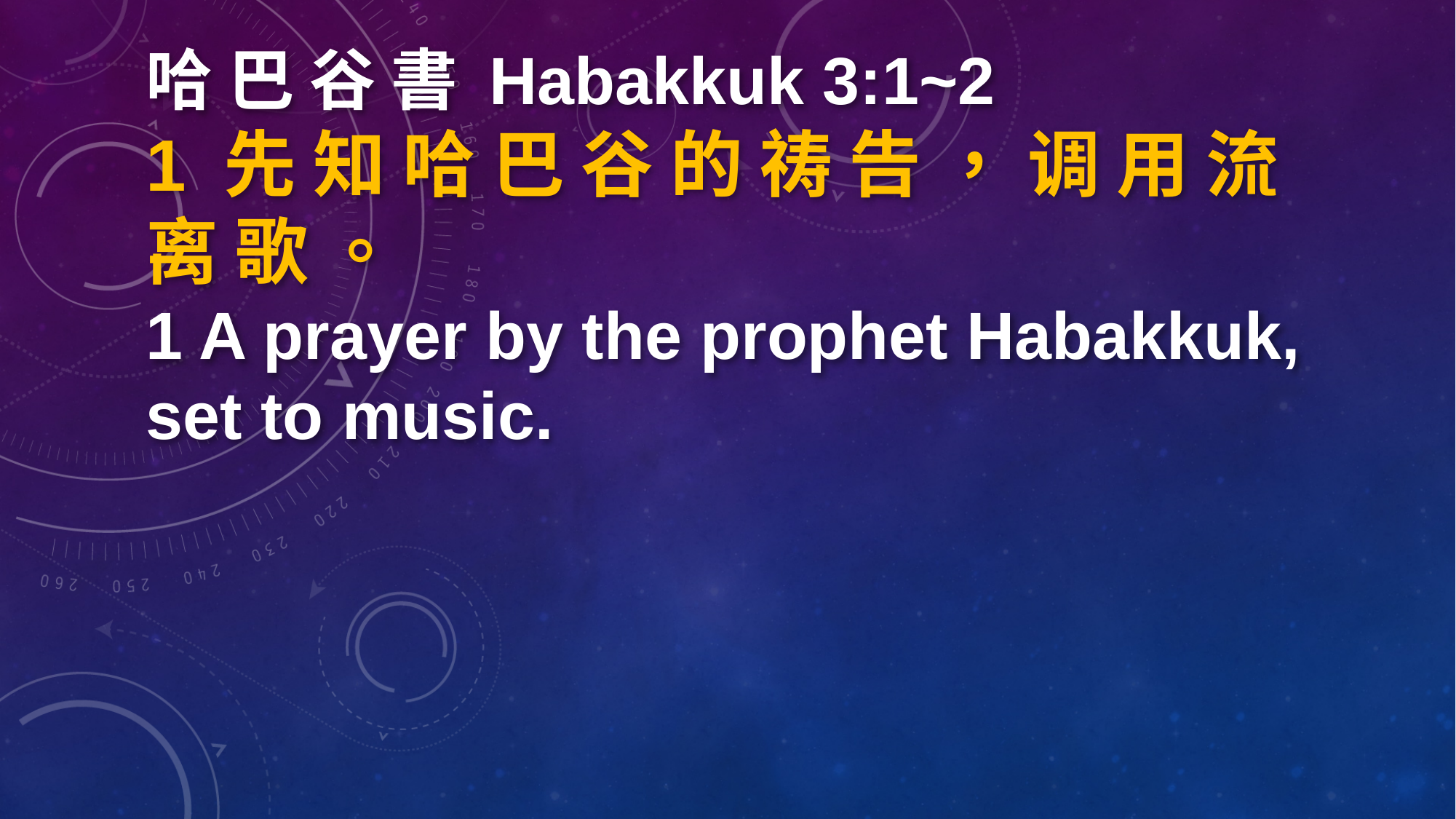

哈 巴 谷 書 Habakkuk 3:1~2
1 先 知 哈 巴 谷 的 祷 告 ， 调 用 流 离 歌 。
1 A prayer by the prophet Habakkuk, set to music.